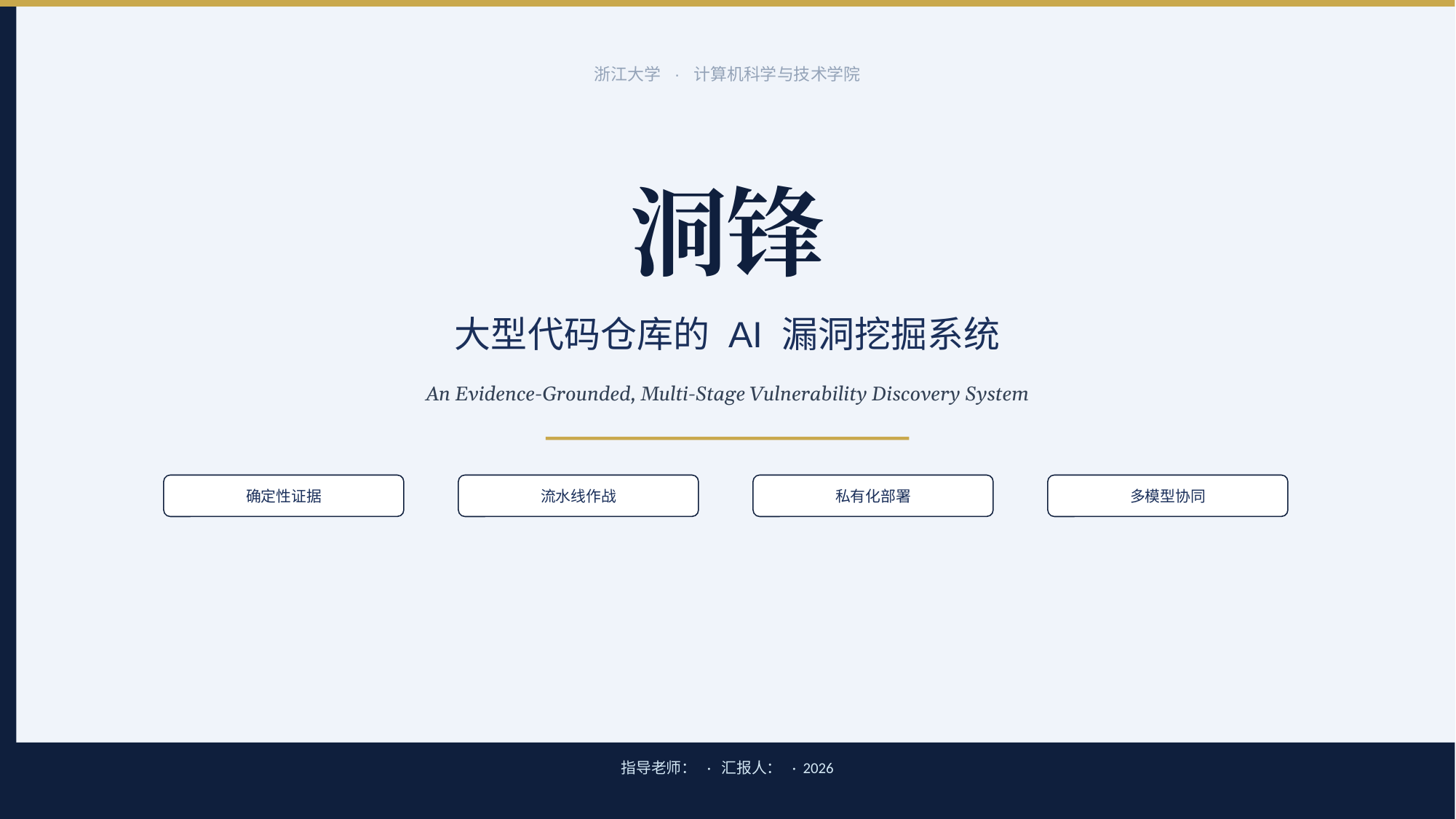

浙江大学  ·  计算机科学与技术学院
洞锋
大型代码仓库的 AI 漏洞挖掘系统
An Evidence-Grounded, Multi-Stage Vulnerability Discovery System

确定性证据

流水线作战

私有化部署

多模型协同

指导老师：  ·  汇报人：  ·  2026